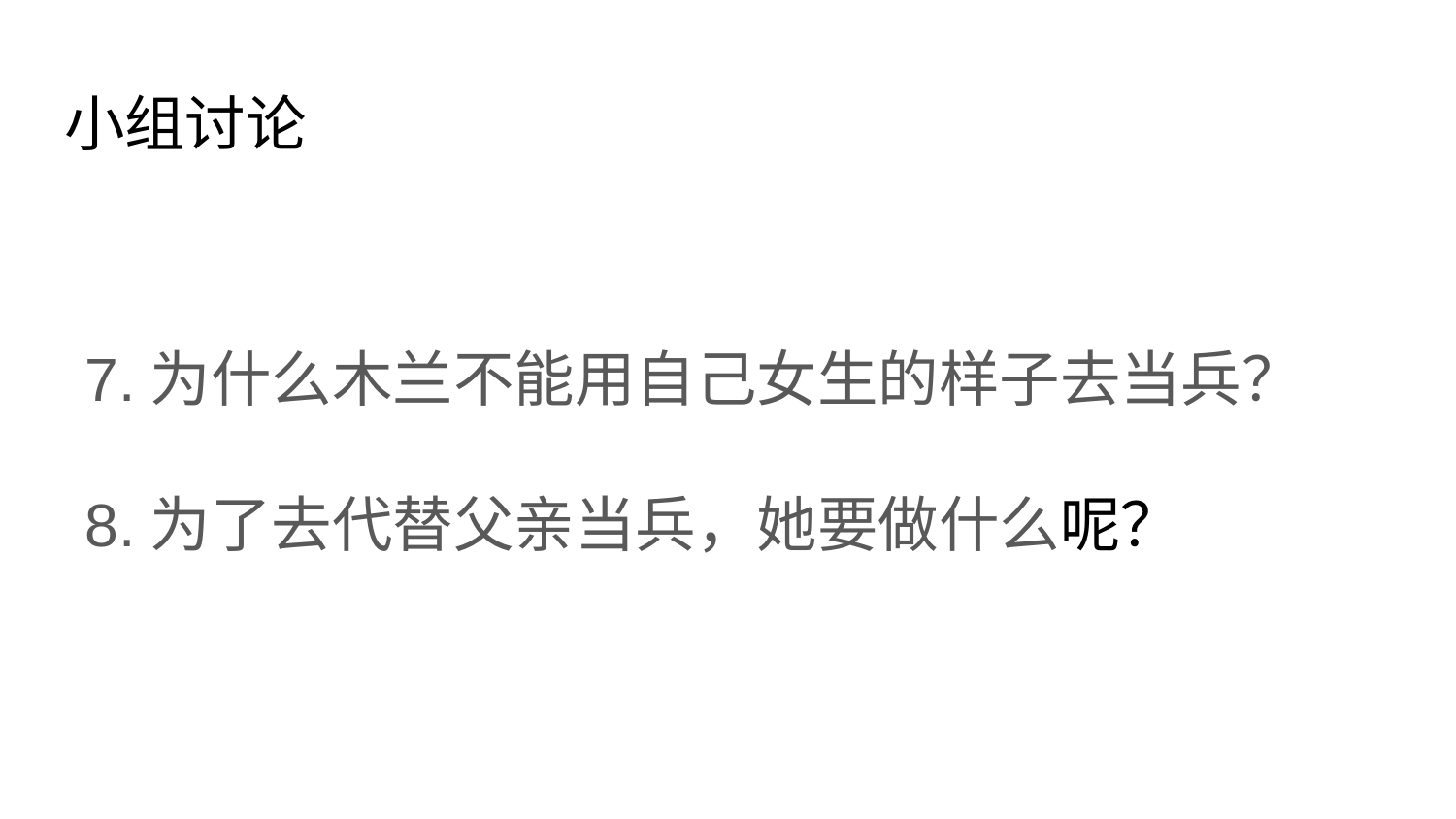

# 小组讨论
7.为什么木兰不能用自己女生的样子去当兵？

8.为了去代替父亲当兵，她要做什么呢？